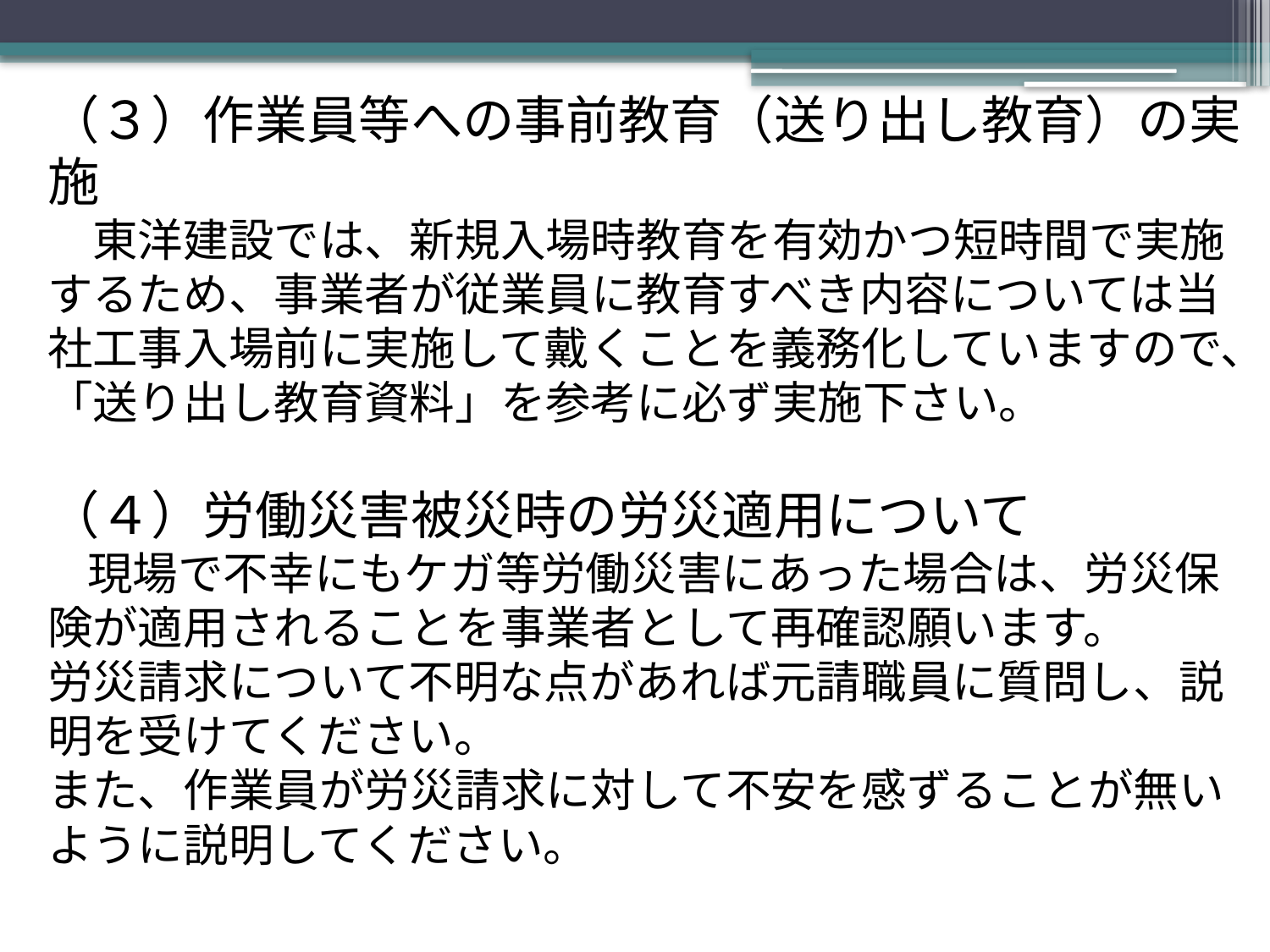

# （３）作業員等への事前教育（送り出し教育）の実施 　東洋建設では、新規入場時教育を有効かつ短時間で実施するため、事業者が従業員に教育すべき内容については当社工事入場前に実施して戴くことを義務化していますので、「送り出し教育資料」を参考に必ず実施下さい。 　　　 （４）労働災害被災時の労災適用について 　現場で不幸にもケガ等労働災害にあった場合は、労災保険が適用されることを事業者として再確認願います。 労災請求について不明な点があれば元請職員に質問し、説明を受けてください。 また、作業員が労災請求に対して不安を感ずることが無いように説明してください。